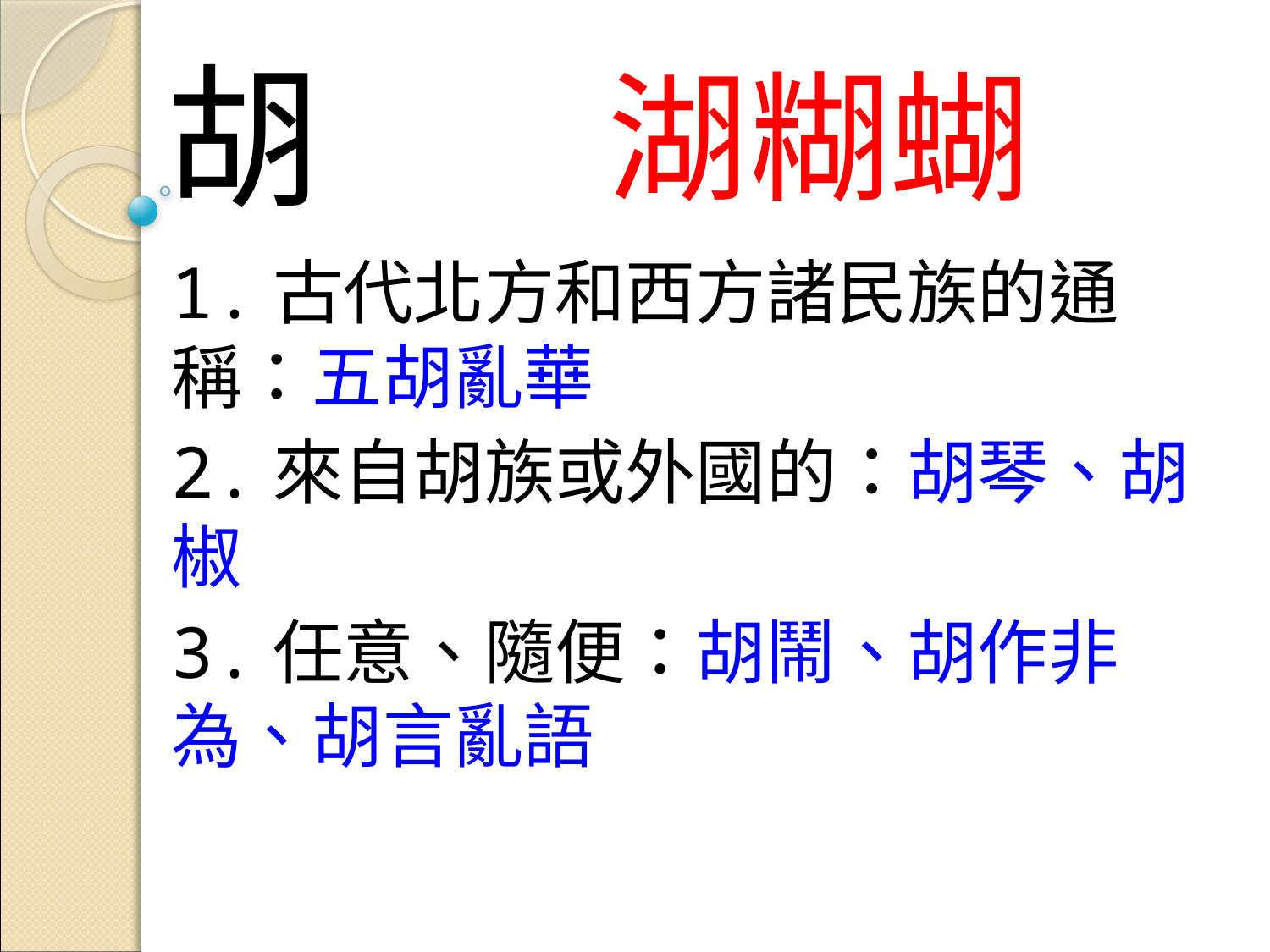

胡

湖糊蝴
1.古代北方和西方諸民族的通稱：五胡亂華
2.來自胡族或外國的：胡琴、胡椒
3.任意、隨便：胡鬧、胡作非為、胡言亂語